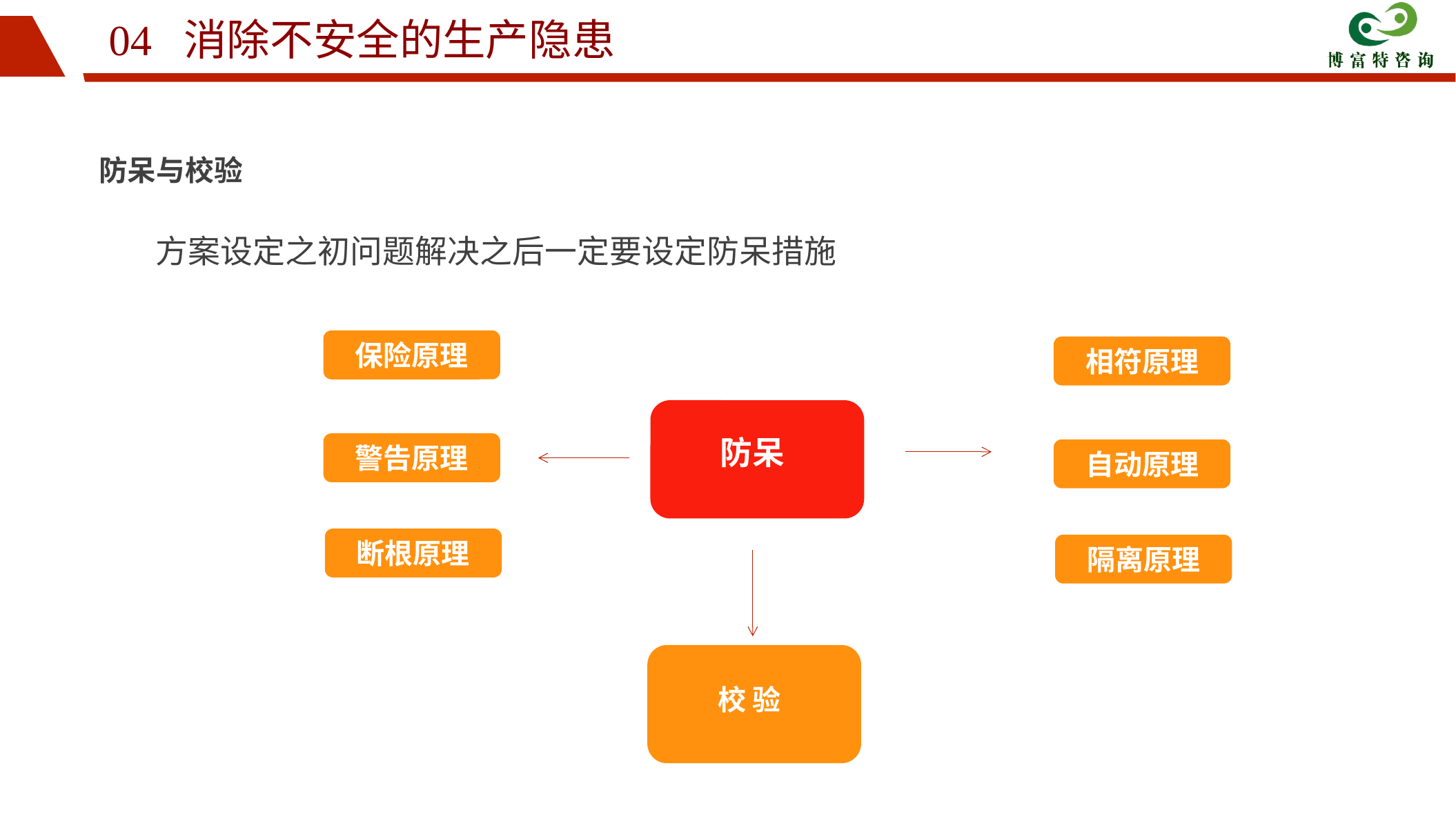

04  消除不安全的生产隐患

防呆与校验
方案设定之初问题解决之后一定要设定防呆措施
保险原理
相符原理

防呆
警告原理
自动原理
断根原理
隔离原理

校 验